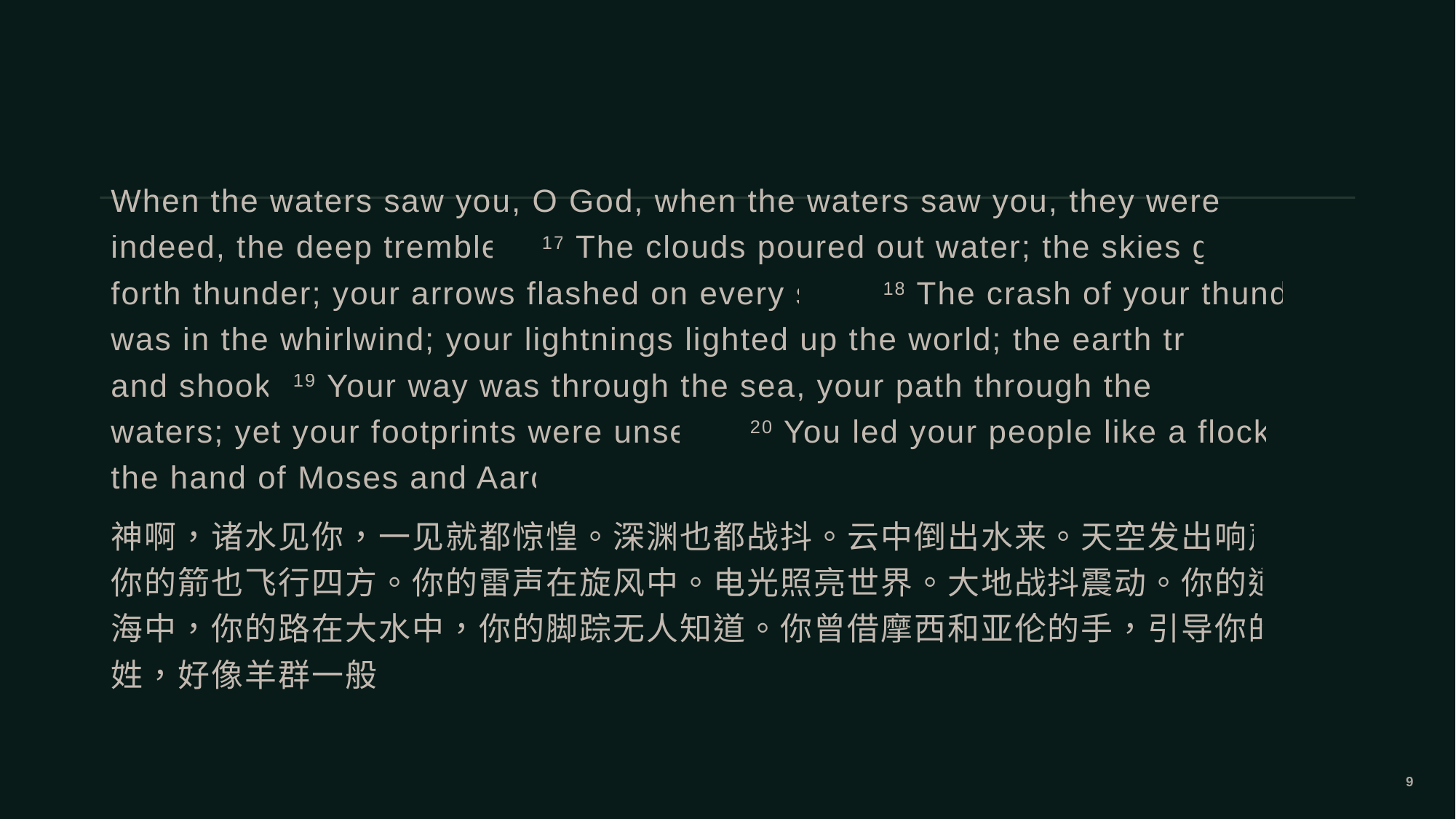

When the waters saw you, O God, when the waters saw you, they were afraid; indeed, the deep trembled. 17 The clouds poured out water; the skies gave forth thunder; your arrows flashed on every side. 18 The crash of your thunder was in the whirlwind; your lightnings lighted up the world; the earth trembled and shook. 19 Your way was through the sea, your path through the great waters; yet your footprints were unseen. 20 You led your people like a flock by the hand of Moses and Aaron.
神啊，诸水见你，一见就都惊惶。深渊也都战抖。云中倒出水来。天空发出响声。你的箭也飞行四方。你的雷声在旋风中。电光照亮世界。大地战抖震动。你的道在海中，你的路在大水中，你的脚踪无人知道。你曾借摩西和亚伦的手，引导你的百姓，好像羊群一般。
9